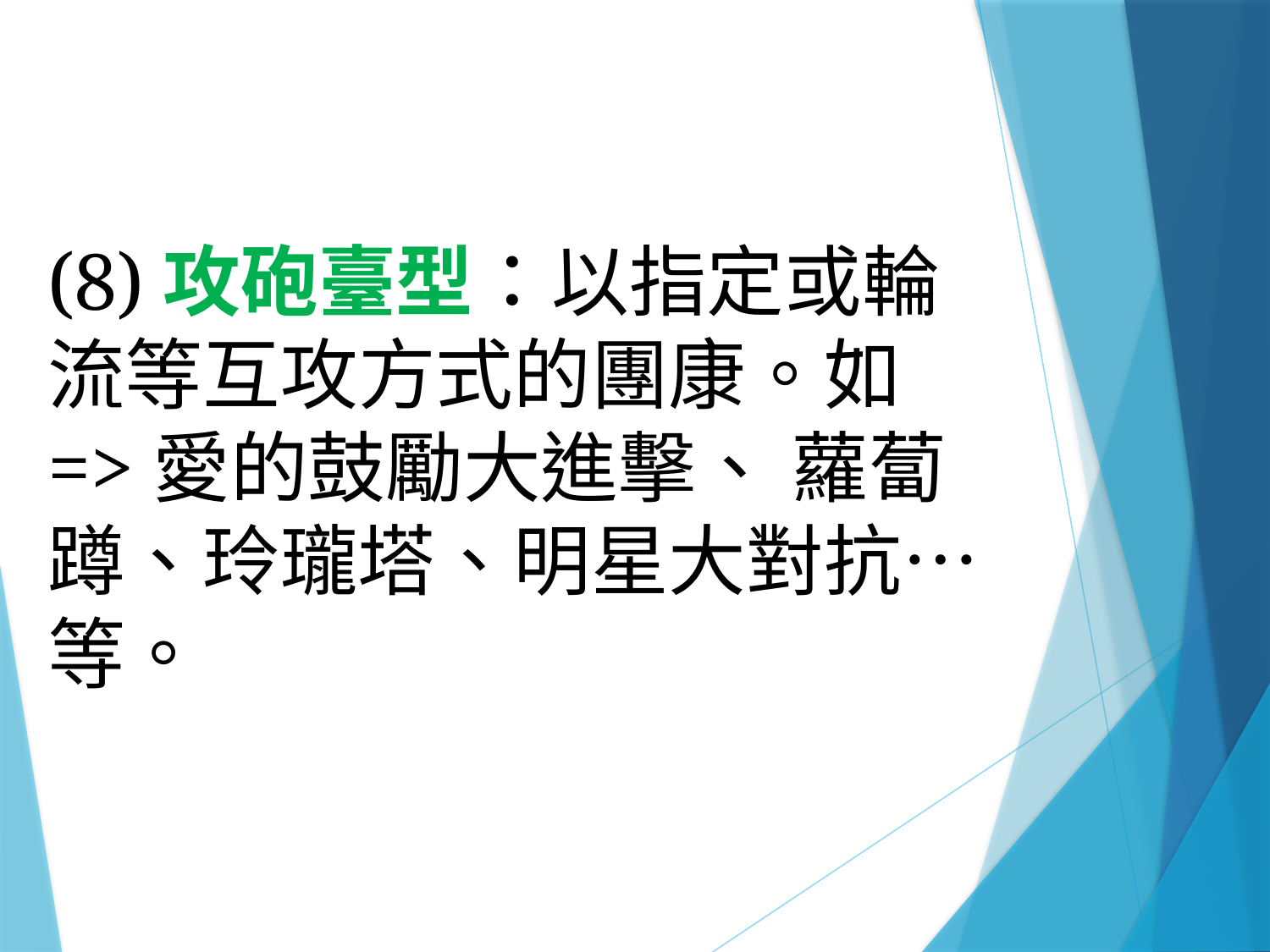

(8)攻砲臺型：以指定或輪流等互攻方式的團康。如=>愛的鼓勵大進擊、 蘿蔔蹲、玲瓏塔、明星大對抗…等。